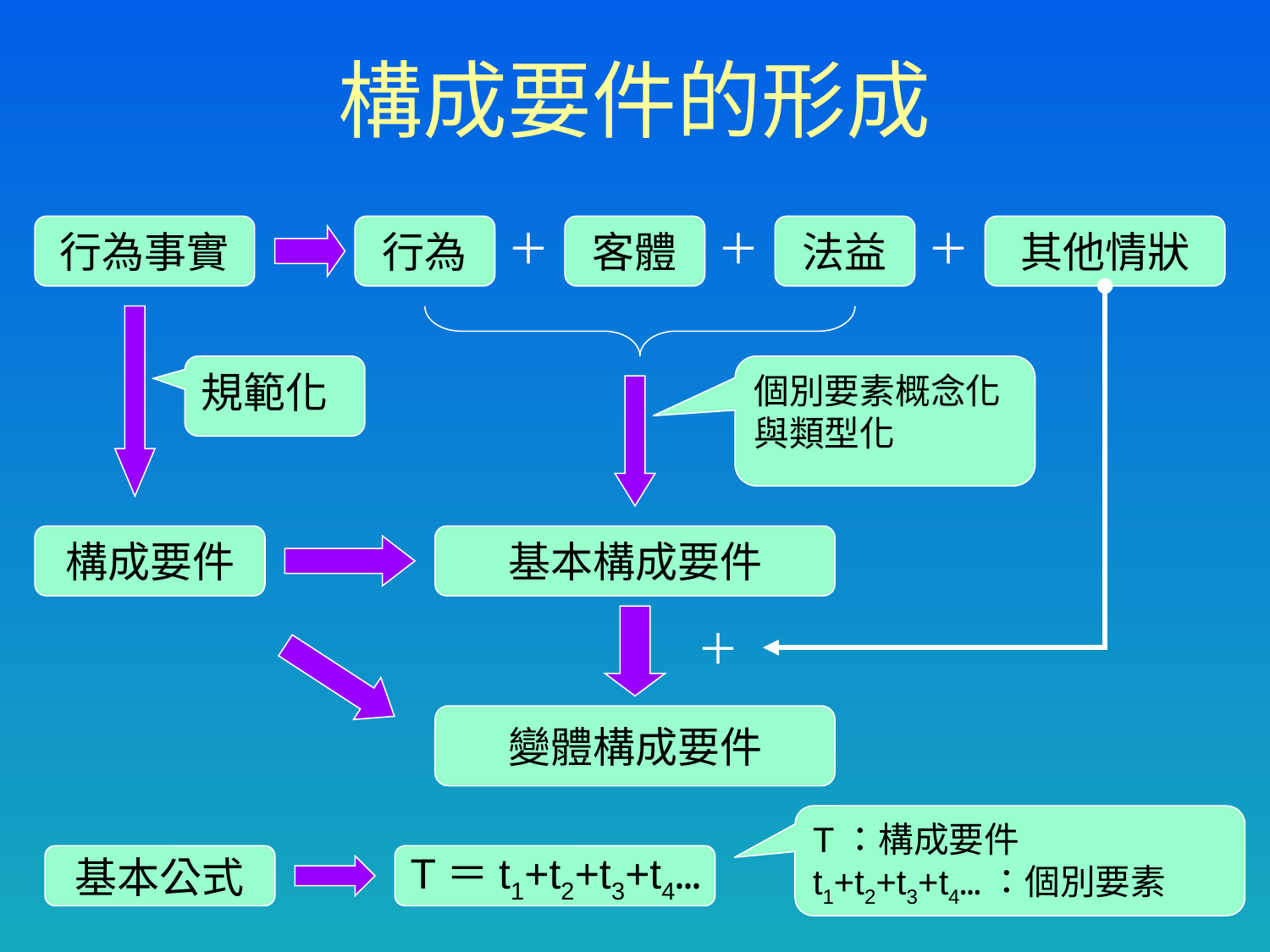

# 構成要件的形成

行為事實
行為
＋
客體
＋
法益
＋
其他情狀

規範化
個別要素概念化與類型化

構成要件
基本構成要件

＋

變體構成要件
T：構成要件
t1+t2+t3+t4…：個別要素
基本公式
T＝t1+t2+t3+t4…